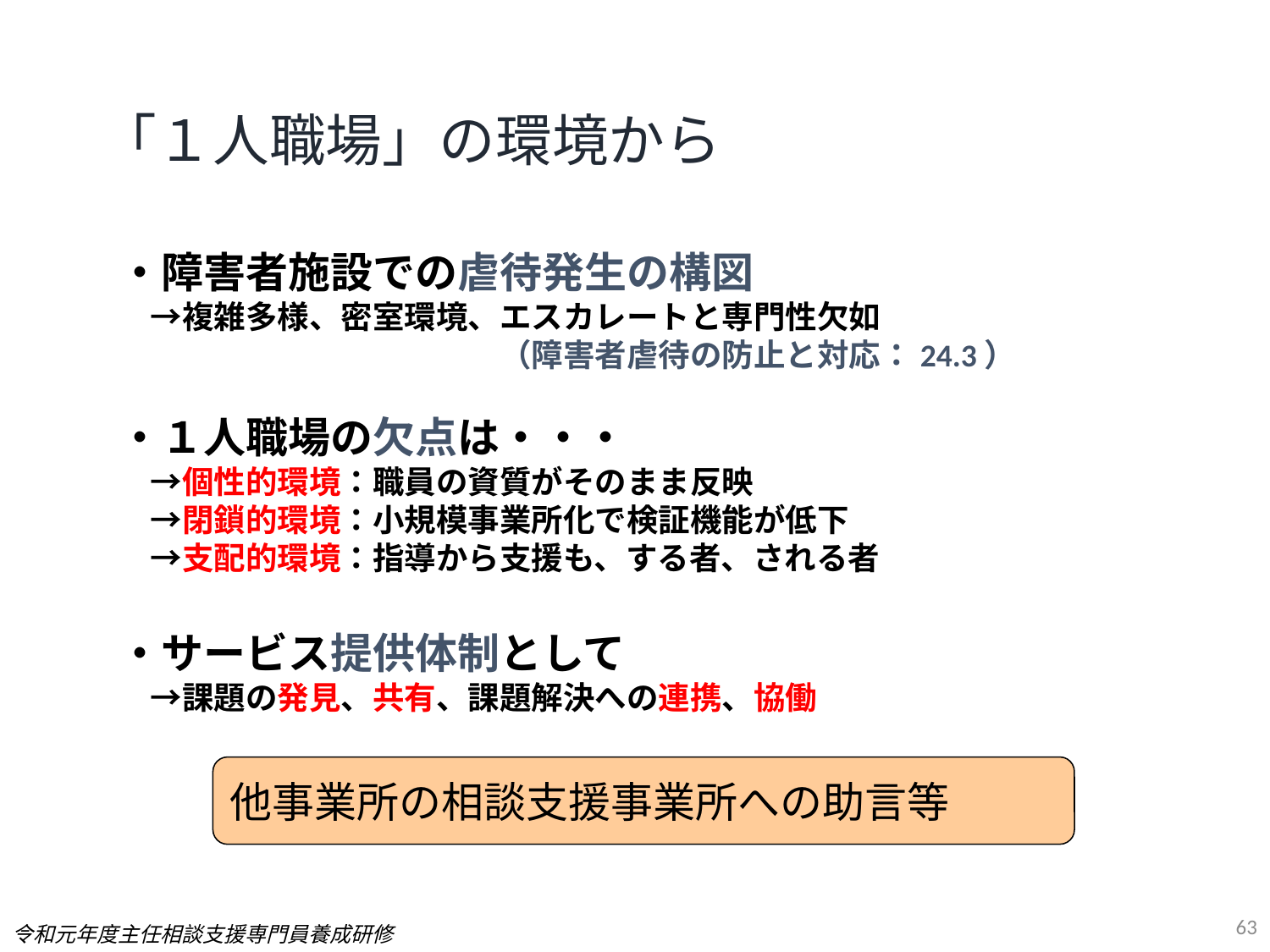

# 「１人職場」の環境から
・障害者施設での虐待発生の構図
　→複雑多様、密室環境、エスカレートと専門性欠如
　　　　　　　　　　　　（障害者虐待の防止と対応：24.3）

・１人職場の欠点は・・・
　→個性的環境：職員の資質がそのまま反映
　→閉鎖的環境：小規模事業所化で検証機能が低下
　→支配的環境：指導から支援も、する者、される者

・サービス提供体制として
　→課題の発見、共有、課題解決への連携、協働
他事業所の相談支援事業所への助言等
63
令和元年度主任相談支援専門員養成研修